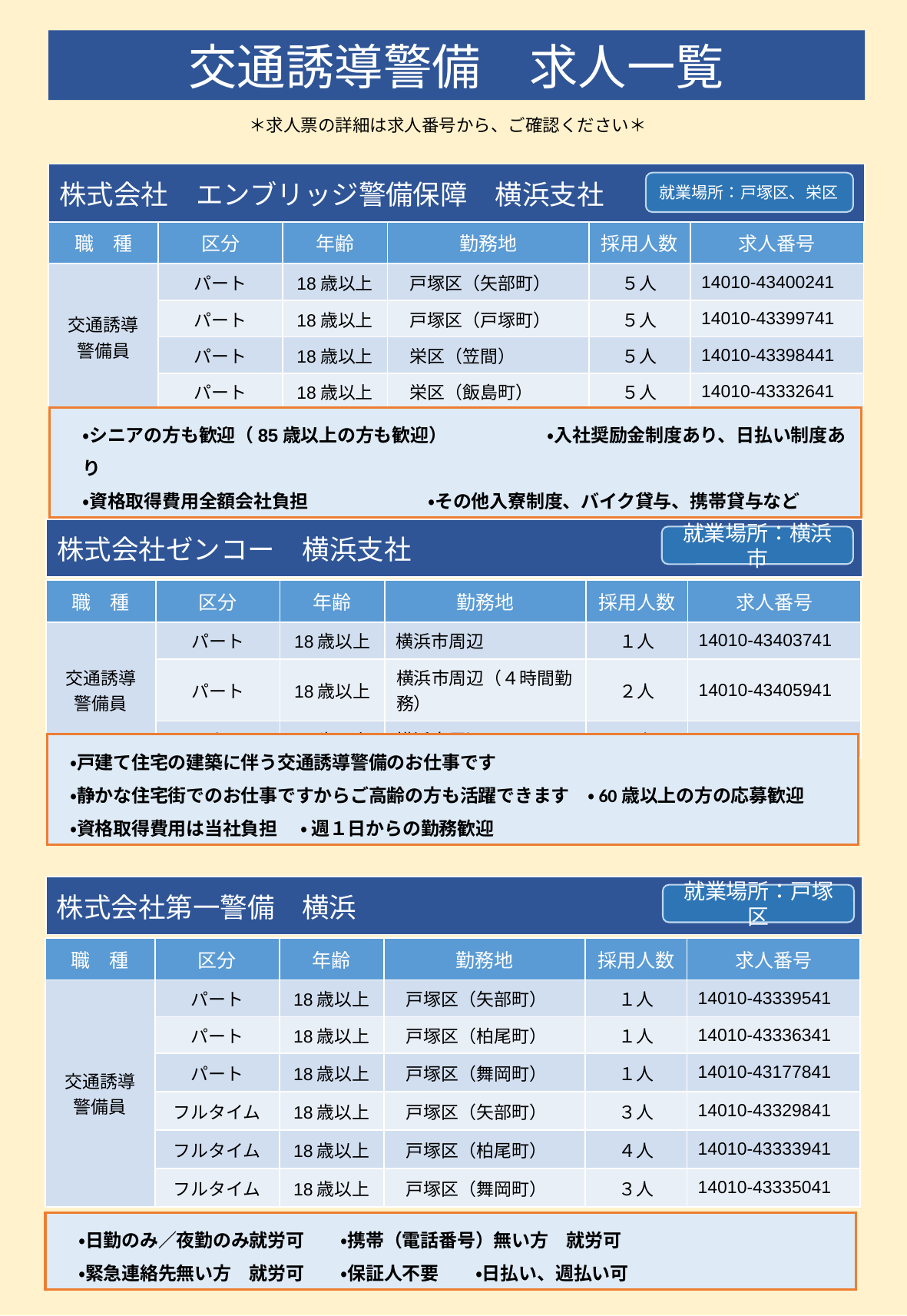

交通誘導警備　求人一覧
# ＊求人票の詳細は求人番号から、ご確認ください＊
| 株式会社　エンブリッジ警備保障　横浜支社 |
| --- |
就業場所：戸塚区、栄区
| 職　種 | 区分 | 年齢 | 勤務地 | 採用人数 | 求人番号 |
| --- | --- | --- | --- | --- | --- |
| 交通誘導 警備員 | パート | 18歳以上 | 戸塚区（矢部町） | ５人 | 14010-43400241 |
|  | パート | 18歳以上 | 戸塚区（戸塚町） | ５人 | 14010-43399741 |
|  | パート | 18歳以上 | 栄区（笠間） | ５人 | 14010-43398441 |
|  | パート | 18歳以上 | 栄区（飯島町） | ５人 | 14010-43332641 |
・シニアの方も歓迎（85歳以上の方も歓迎）	 ・入社奨励金制度あり、日払い制度あり
・資格取得費用全額会社負担		・その他入寮制度、バイク貸与、携帯貸与など
| 株式会社ゼンコー　横浜支社 |
| --- |
就業場所：横浜市
| 職　種 | 区分 | 年齢 | 勤務地 | 採用人数 | 求人番号 |
| --- | --- | --- | --- | --- | --- |
| 交通誘導 警備員 | パート | 18歳以上 | 横浜市周辺 | １人 | 14010-43403741 |
|  | パート | 18歳以上 | 横浜市周辺（４時間勤務） | ２人 | 14010-43405941 |
|  | フルタイム | 18歳以上 | 横浜市周辺 | ２人 | 14010-43402441 |
・戸建て住宅の建築に伴う交通誘導警備のお仕事です
・静かな住宅街でのお仕事ですからご高齢の方も活躍できます　・60歳以上の方の応募歓迎
・資格取得費用は当社負担　	・ 週１日からの勤務歓迎
| 株式会社第一警備　横浜 |
| --- |
就業場所：戸塚区
| 職　種 | 区分 | 年齢 | 勤務地 | 採用人数 | 求人番号 |
| --- | --- | --- | --- | --- | --- |
| 交通誘導 警備員 | パート | 18歳以上 | 戸塚区（矢部町） | １人 | 14010-43339541 |
|  | パート | 18歳以上 | 戸塚区（柏尾町） | １人 | 14010-43336341 |
|  | パート | 18歳以上 | 戸塚区（舞岡町） | １人 | 14010-43177841 |
|  | フルタイム | 18歳以上 | 戸塚区（矢部町） | ３人 | 14010-43329841 |
|  | フルタイム | 18歳以上 | 戸塚区（柏尾町） | ４人 | 14010-43333941 |
|  | フルタイム | 18歳以上 | 戸塚区（舞岡町） | ３人 | 14010-43335041 |
・日勤のみ／夜勤のみ就労可　　・携帯（電話番号）無い方　就労可
・緊急連絡先無い方　就労可　　・保証人不要　　・日払い、週払い可